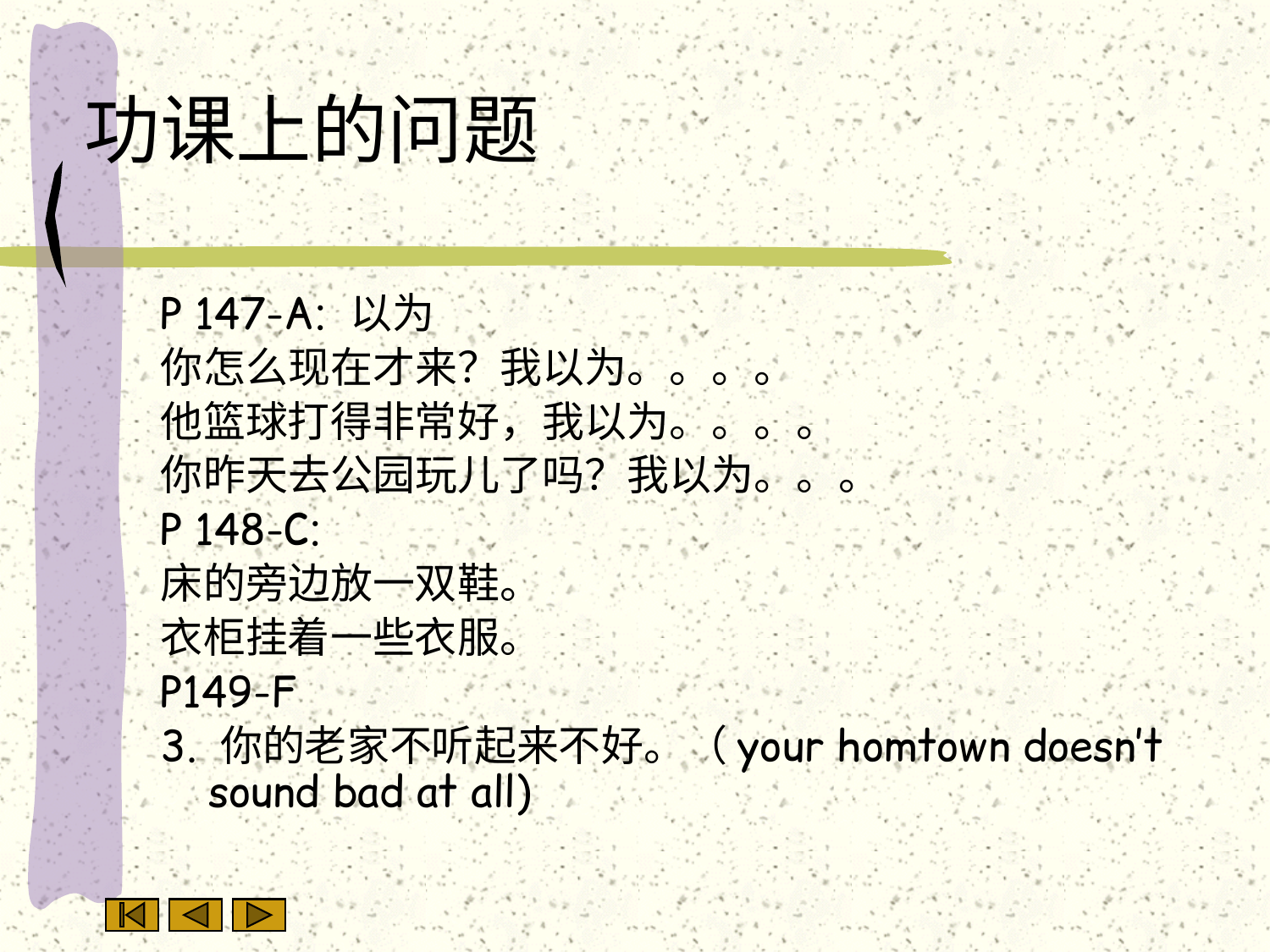

# 功课上的问题
P 147-A: 以为
你怎么现在才来？我以为。。。。
他篮球打得非常好，我以为。。。。
你昨天去公园玩儿了吗？我以为。。。
P 148-C:
床的旁边放一双鞋。
衣柜挂着一些衣服。
P149-F
3. 你的老家不听起来不好。（your homtown doesn’t sound bad at all)